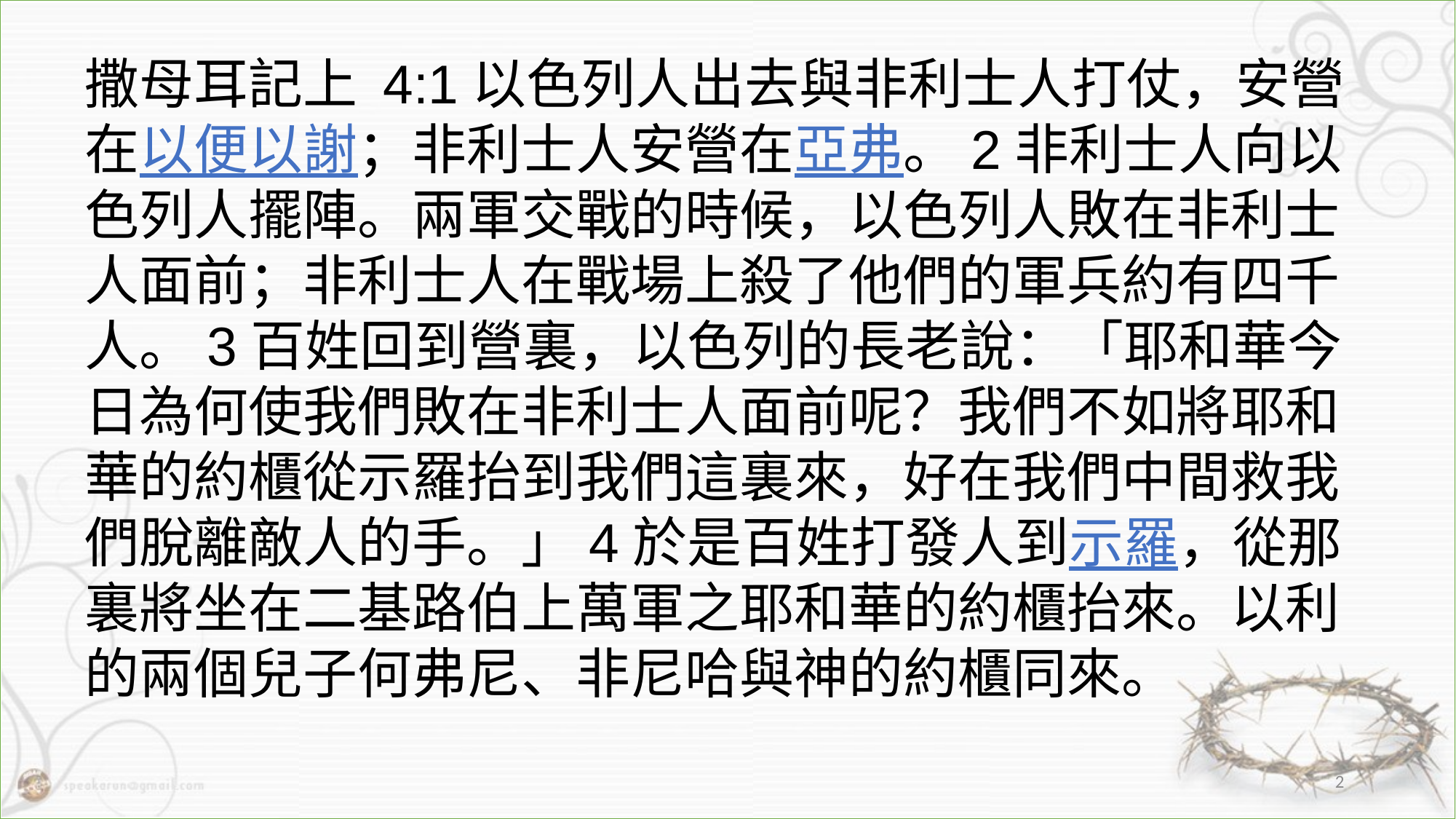

撒母耳記上 4:1以色列人出去與非利士人打仗，安營在以便以謝；非利士人安營在亞弗。2非利士人向以色列人擺陣。兩軍交戰的時候，以色列人敗在非利士人面前；非利士人在戰場上殺了他們的軍兵約有四千人。3百姓回到營裏，以色列的長老說：「耶和華今日為何使我們敗在非利士人面前呢？我們不如將耶和華的約櫃從示羅抬到我們這裏來，好在我們中間救我們脫離敵人的手。」4於是百姓打發人到示羅，從那裏將坐在二基路伯上萬軍之耶和華的約櫃抬來。以利的兩個兒子何弗尼、非尼哈與神的約櫃同來。
2